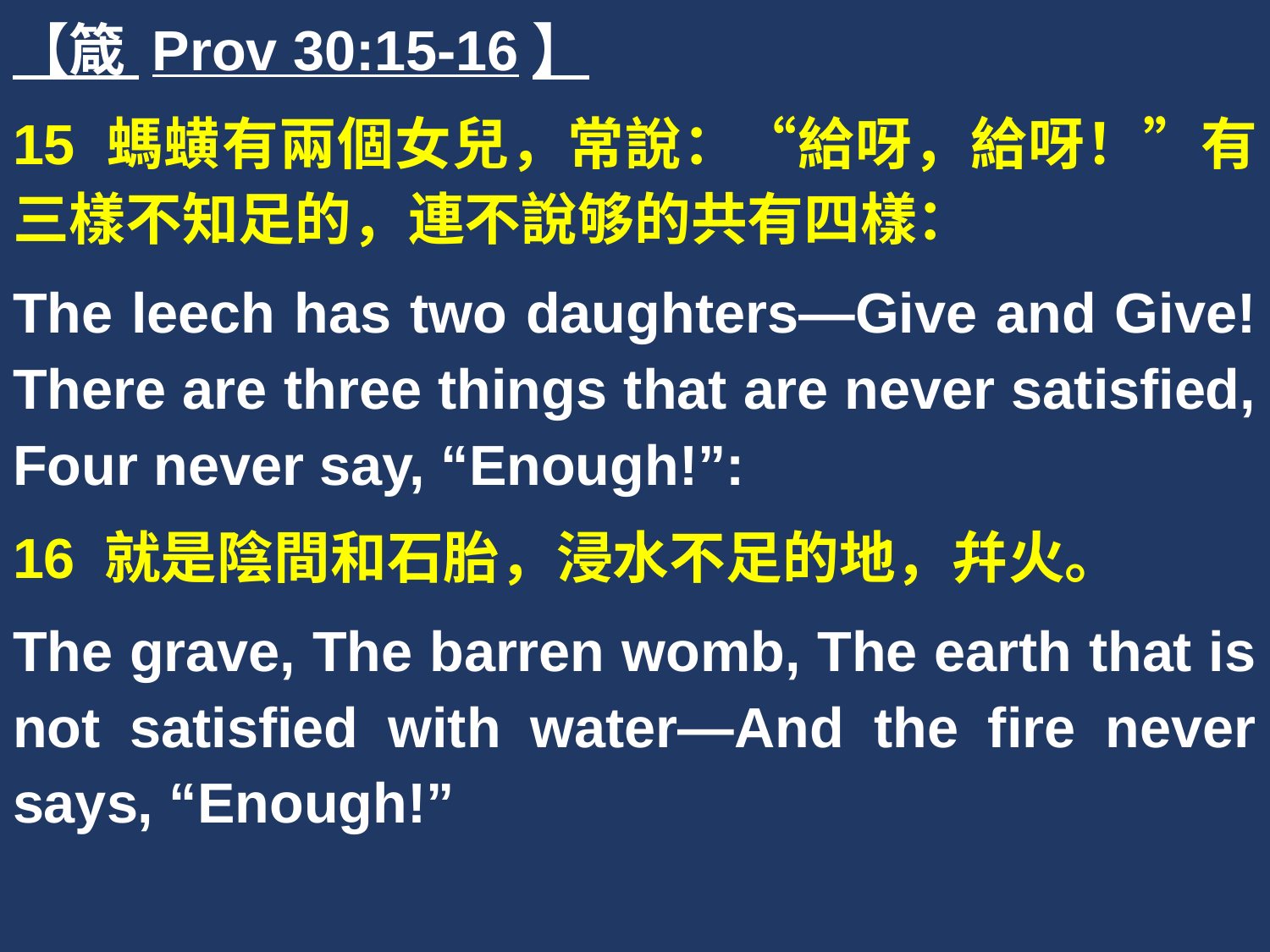

【箴 Prov 30:15-16】
15 螞蟥有兩個女兒，常說：“給呀，給呀！”有三樣不知足的，連不說够的共有四樣：
The leech has two daughters—Give and Give! There are three things that are never satisfied, Four never say, “Enough!”:
16 就是陰間和石胎，浸水不足的地，幷火。
The grave, The barren womb, The earth that is not satisfied with water—And the fire never says, “Enough!”